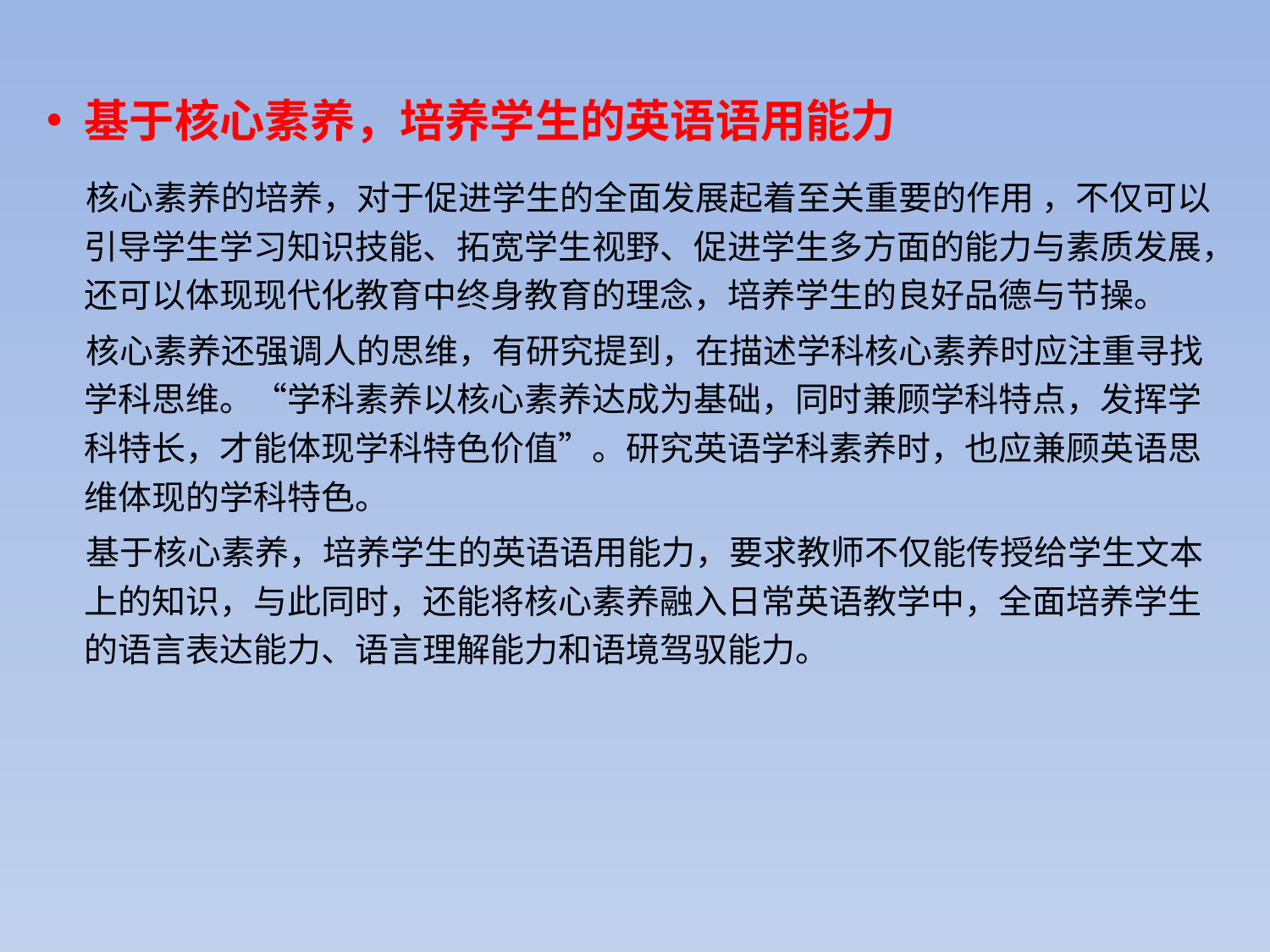

基于核心素养，培养学生的英语语用能力

     核心素养的培养，对于促进学生的全面发展起着至关重要的作用 ，不仅可以引导学生学习知识技能、拓宽学生视野、促进学生多方面的能力与素质发展，还可以体现现代化教育中终身教育的理念，培养学生的良好品德与节操。
     核心素养还强调人的思维，有研究提到，在描述学科核心素养时应注重寻找学科思维。“学科素养以核心素养达成为基础，同时兼顾学科特点，发挥学科特长，才能体现学科特色价值”。研究英语学科素养时，也应兼顾英语思维体现的学科特色。
     基于核心素养，培养学生的英语语用能力，要求教师不仅能传授给学生文本上的知识，与此同时，还能将核心素养融入日常英语教学中，全面培养学生的语言表达能力、语言理解能力和语境驾驭能力。